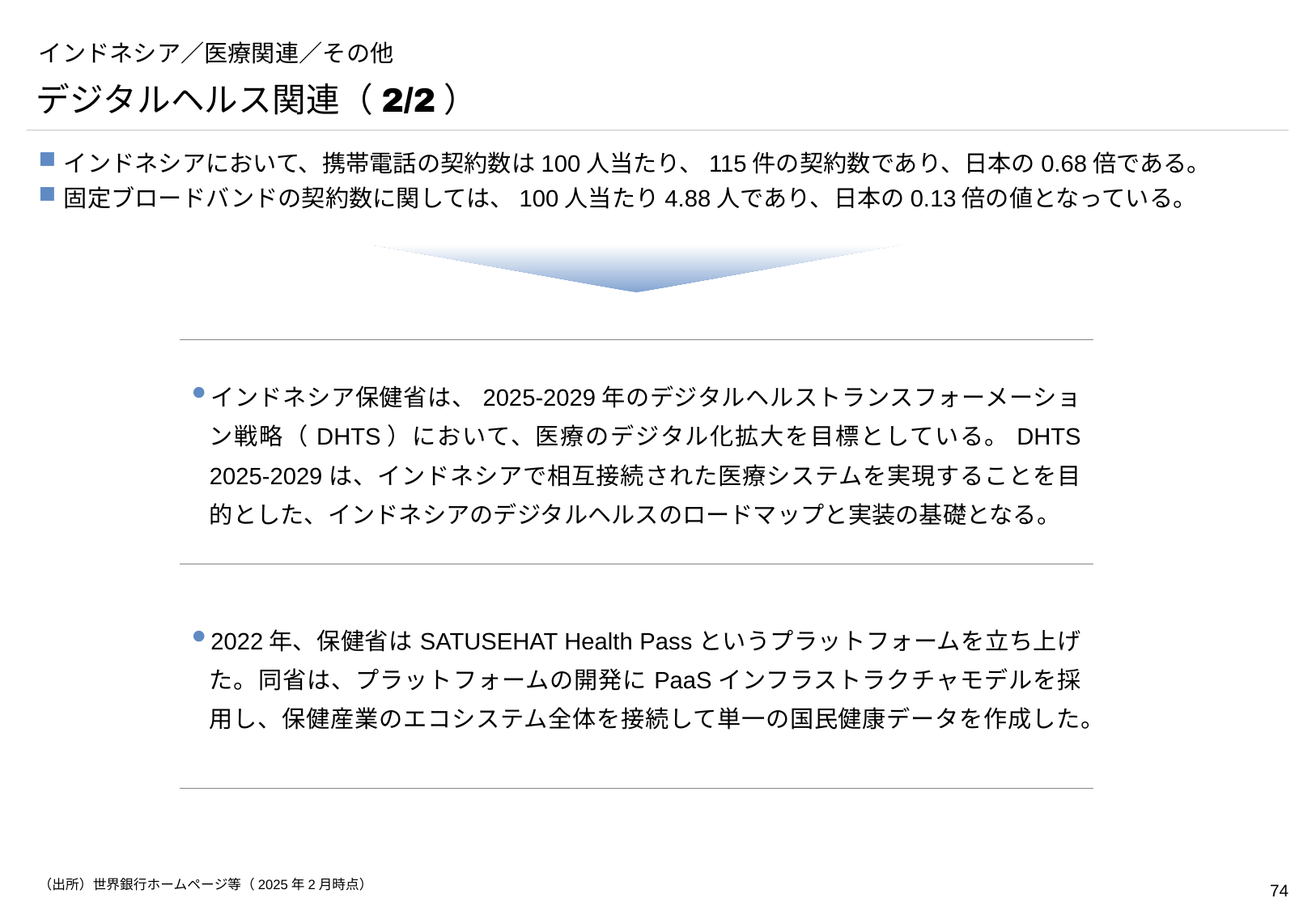

# インドネシア／医療関連／その他
デジタルヘルス関連（2/2）
インドネシアにおいて、携帯電話の契約数は100人当たり、115件の契約数であり、日本の0.68倍である。
固定ブロードバンドの契約数に関しては、100人当たり4.88人であり、日本の0.13倍の値となっている。

| インドネシア保健省は、2025-2029年のデジタルヘルストランスフォーメーション戦略（DHTS）において、医療のデジタル化拡大を目標としている。DHTS 2025-2029は、インドネシアで相互接続された医療システムを実現することを目的とした、インドネシアのデジタルヘルスのロードマップと実装の基礎となる。 |
| --- |
| 2022年、保健省はSATUSEHAT Health Passというプラットフォームを立ち上げた。同省は、プラットフォームの開発にPaaSインフラストラクチャモデルを採用し、保健産業のエコシステム全体を接続して単一の国民健康データを作成した。 |
b
（出所）世界銀行ホームページ等（2025年2月時点）